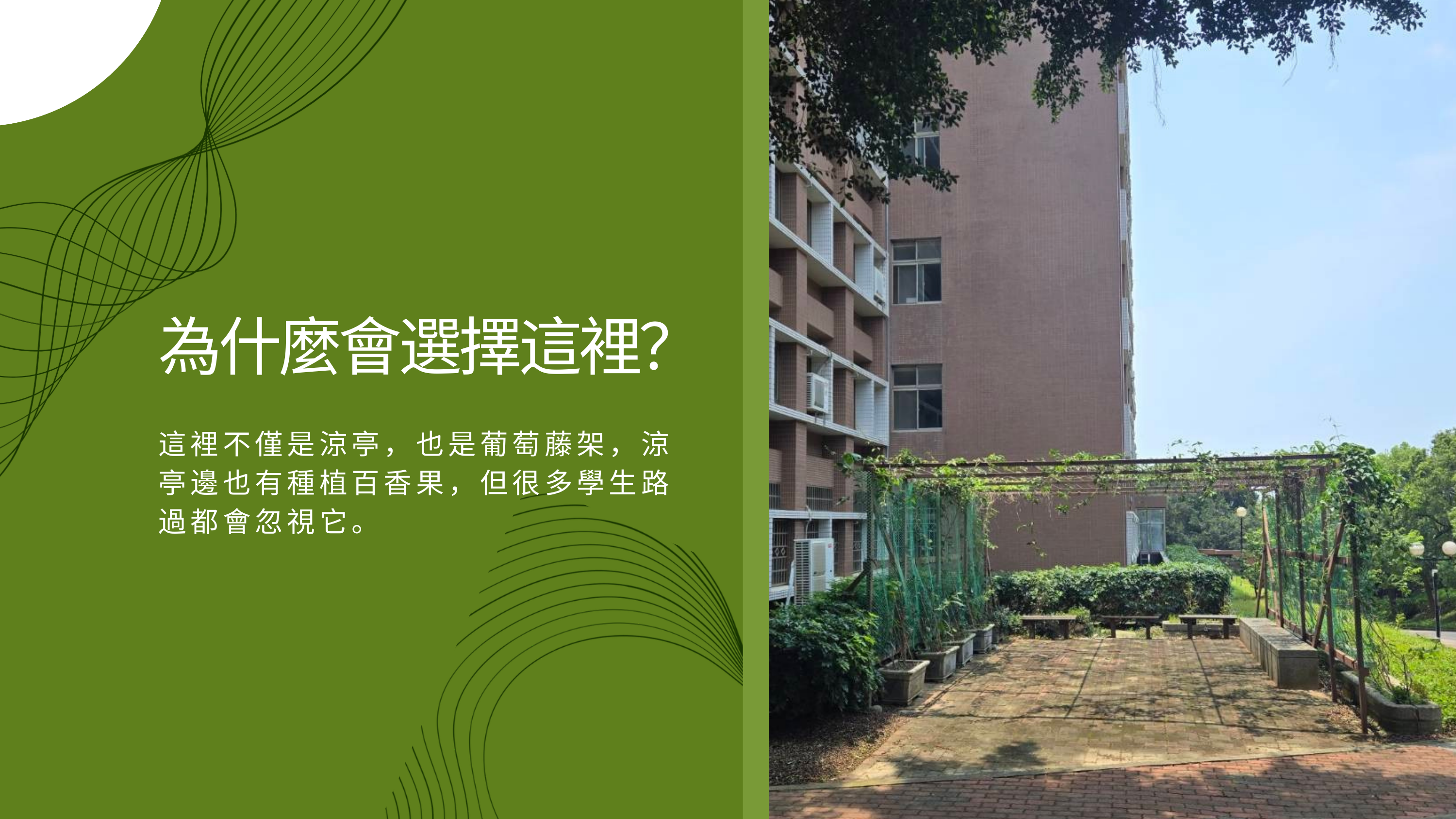

為什麼會選擇這裡？
這裡不僅是涼亭，也是葡萄藤架，涼亭邊也有種植百香果，但很多學生路過都會忽視它。